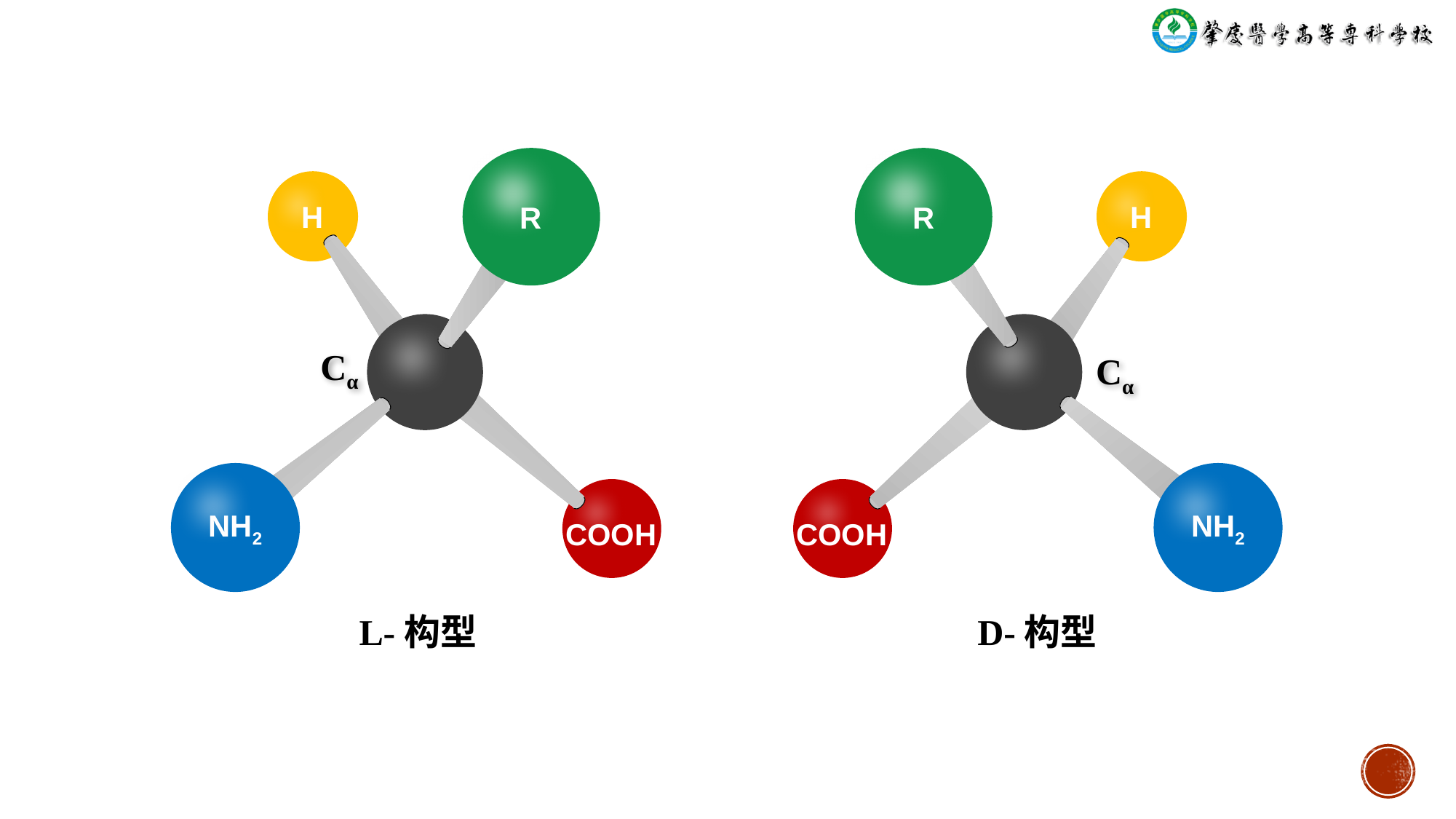

R

R

H

H

Cα
Cα

NH2

NH2

COOH

COOH
D-构型
L-构型